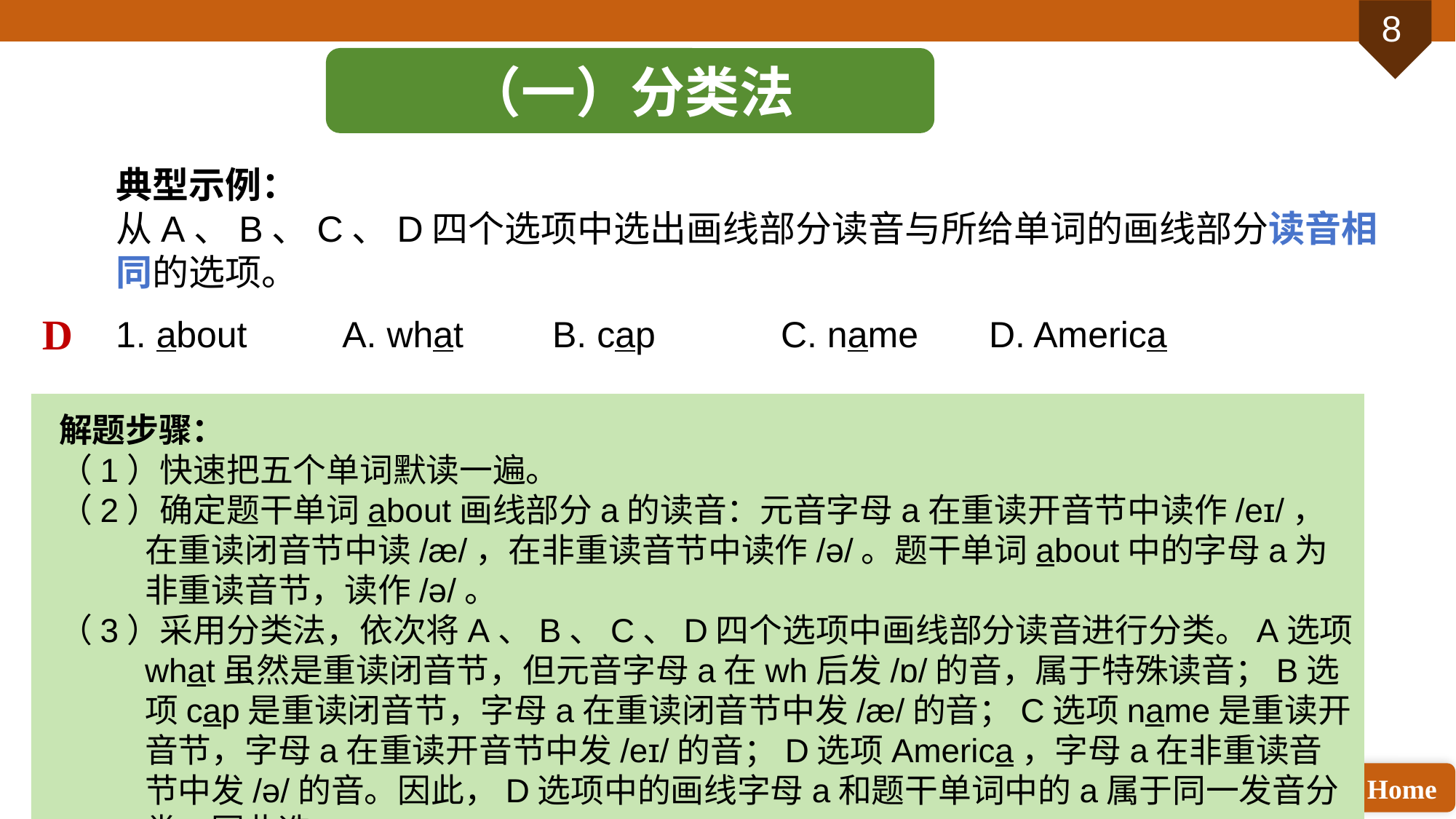

（一）分类法
典型示例：
从A、B、C、D四个选项中选出画线部分读音与所给单词的画线部分读音相同的选项。
1. about	 A. what 	B. cap		 C. name 	D. America
D

解题步骤：
（1）快速把五个单词默读一遍。
（2）确定题干单词about画线部分a的读音：元音字母a在重读开音节中读作/eɪ/，在重读闭音节中读/æ/，在非重读音节中读作/ə/。题干单词about中的字母a为非重读音节，读作/ə/。
（3）采用分类法，依次将A、B、C、D四个选项中画线部分读音进行分类。A选项what虽然是重读闭音节，但元音字母a在wh后发/ɒ/的音，属于特殊读音；B选项cap是重读闭音节，字母a在重读闭音节中发/æ/的音；C选项name是重读开音节，字母a在重读开音节中发/eɪ/的音；D选项America，字母a在非重读音节中发/ə/的音。因此，D选项中的画线字母a和题干单词中的a属于同一发音分类，因此选D。